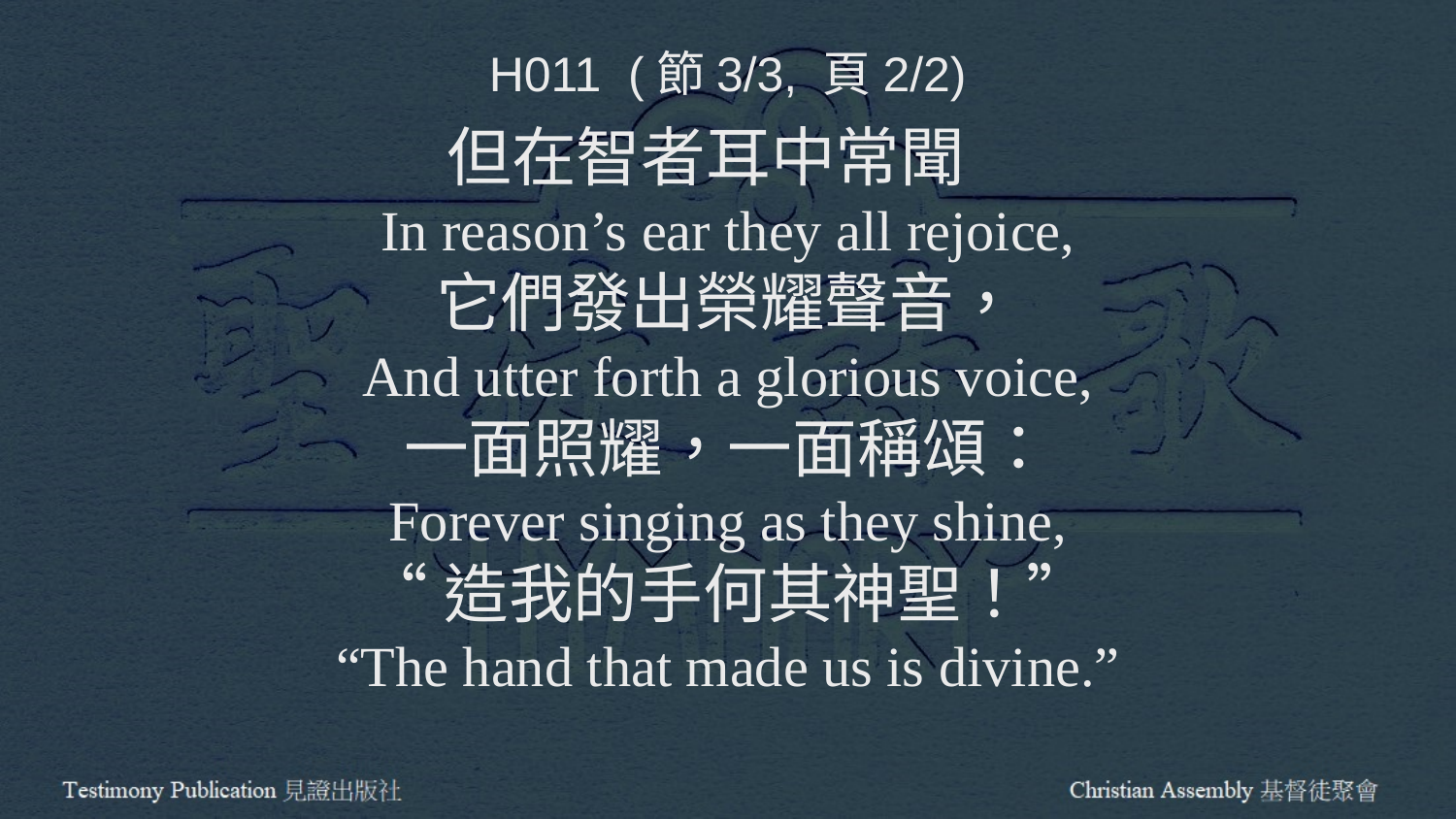

H011  (節3/3, 頁2/2)
但在智者耳中常聞
In reason’s ear they all rejoice,
它們發出榮耀聲音，
And utter forth a glorious voice,
一面照耀，一面稱頌：
Forever singing as they shine,
“造我的手何其神聖！”
“The hand that made us is divine.”